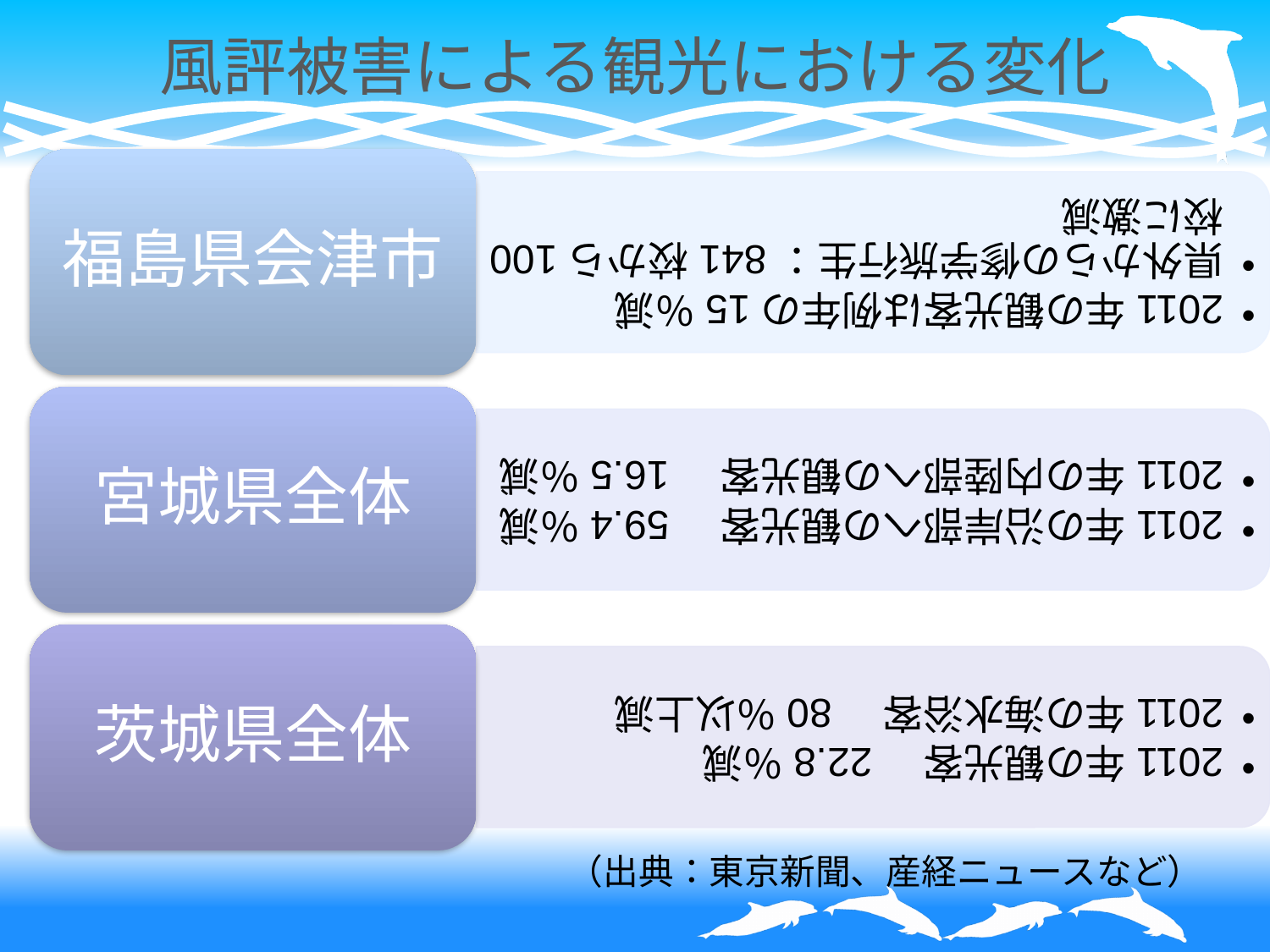

# 風評被害による観光における変化
2011年の観光客は例年の15％減
県外からの修学旅行生：841校から100校に激減
福島県会津市
2011年の沿岸部への観光客　59.4％減
2011年の内陸部への観光客　16.5％減
宮城県全体
2011年の観光客　22.8％減
2011年の海水浴客　80％以上減
茨城県全体
（出典：東京新聞、産経ニュースなど）